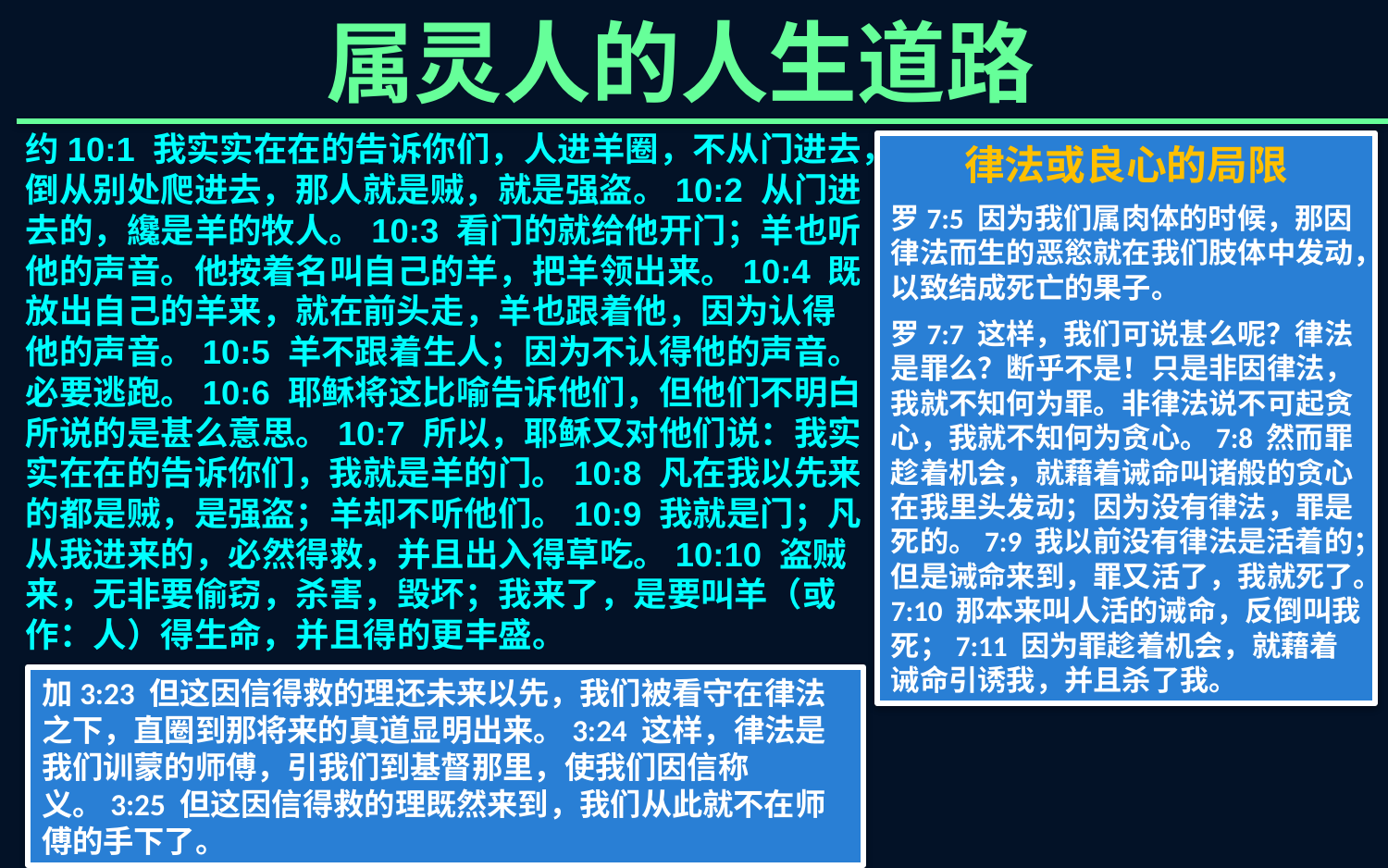

属灵人的人生道路
约10:1 我实实在在的告诉你们，人进羊圈，不从门进去，倒从别处爬进去，那人就是贼，就是强盗。10:2 从门进去的，纔是羊的牧人。10:3 看门的就给他开门；羊也听他的声音。他按着名叫自己的羊，把羊领出来。10:4 既放出自己的羊来，就在前头走，羊也跟着他，因为认得他的声音。10:5 羊不跟着生人；因为不认得他的声音。必要逃跑。10:6 耶稣将这比喻告诉他们，但他们不明白所说的是甚么意思。10:7 所以，耶稣又对他们说：我实实在在的告诉你们，我就是羊的门。10:8 凡在我以先来的都是贼，是强盗；羊却不听他们。10:9 我就是门；凡从我进来的，必然得救，并且出入得草吃。10:10 盗贼来，无非要偷窃，杀害，毁坏；我来了，是要叫羊（或作：人）得生命，并且得的更丰盛。
律法或良心的局限
罗7:5 因为我们属肉体的时候，那因律法而生的恶慾就在我们肢体中发动，以致结成死亡的果子。
罗7:7 这样，我们可说甚么呢？律法是罪么？断乎不是！只是非因律法，我就不知何为罪。非律法说不可起贪心，我就不知何为贪心。7:8 然而罪趁着机会，就藉着诫命叫诸般的贪心在我里头发动；因为没有律法，罪是死的。7:9 我以前没有律法是活着的；但是诫命来到，罪又活了，我就死了。7:10 那本来叫人活的诫命，反倒叫我死；7:11 因为罪趁着机会，就藉着诫命引诱我，并且杀了我。
加3:23 但这因信得救的理还未来以先，我们被看守在律法之下，直圈到那将来的真道显明出来。3:24 这样，律法是我们训蒙的师傅，引我们到基督那里，使我们因信称义。3:25 但这因信得救的理既然来到，我们从此就不在师傅的手下了。